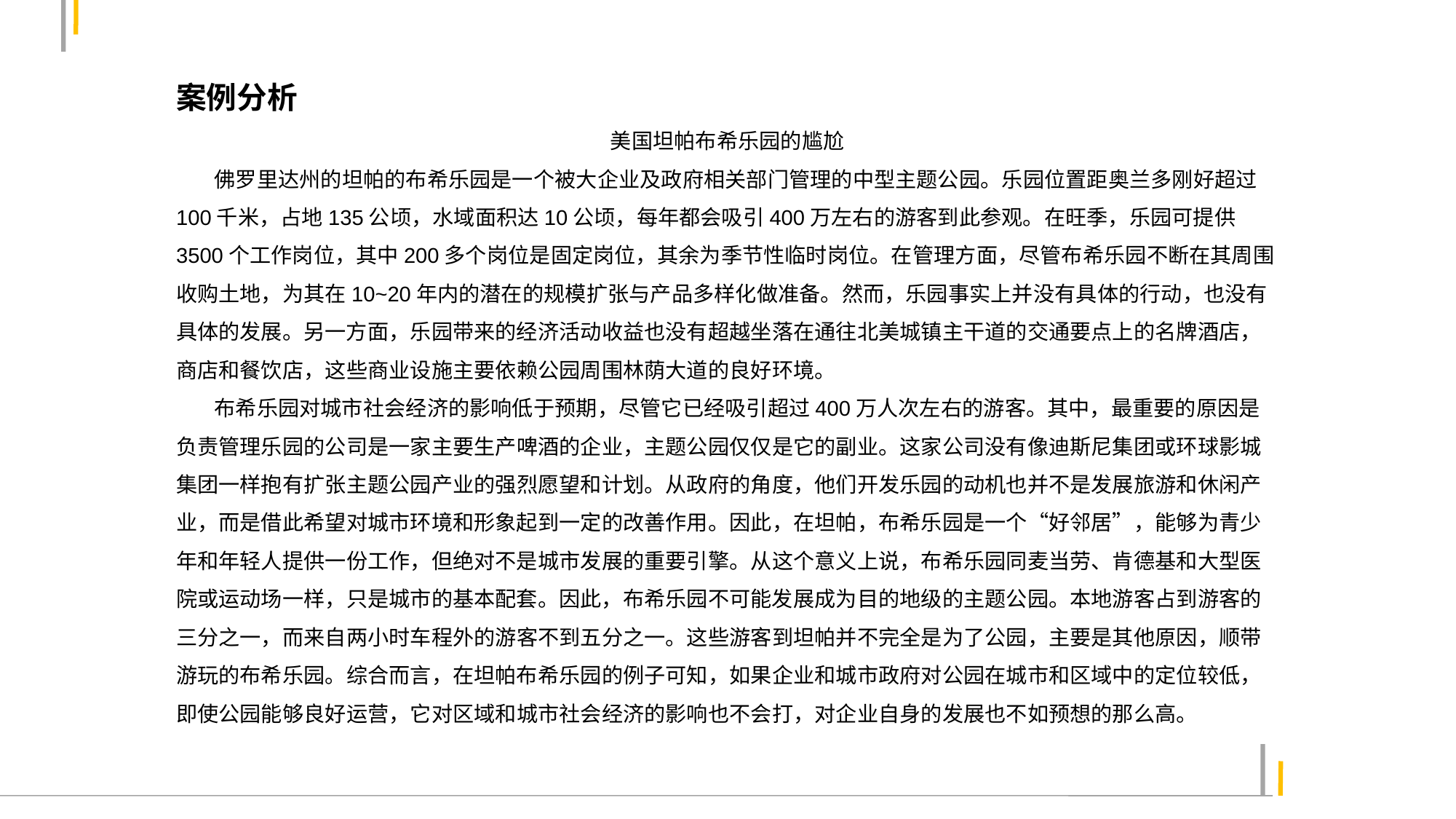

案例分析
美国坦帕布希乐园的尴尬
       佛罗里达州的坦帕的布希乐园是一个被大企业及政府相关部门管理的中型主题公园。乐园位置距奥兰多刚好超过100千米，占地135公顷，水域面积达10公顷，每年都会吸引400万左右的游客到此参观。在旺季，乐园可提供3500个工作岗位，其中200多个岗位是固定岗位，其余为季节性临时岗位。在管理方面，尽管布希乐园不断在其周围收购土地，为其在10~20年内的潜在的规模扩张与产品多样化做准备。然而，乐园事实上并没有具体的行动，也没有具体的发展。另一方面，乐园带来的经济活动收益也没有超越坐落在通往北美城镇主干道的交通要点上的名牌酒店，商店和餐饮店，这些商业设施主要依赖公园周围林荫大道的良好环境。
       布希乐园对城市社会经济的影响低于预期，尽管它已经吸引超过400万人次左右的游客。其中，最重要的原因是负责管理乐园的公司是一家主要生产啤酒的企业，主题公园仅仅是它的副业。这家公司没有像迪斯尼集团或环球影城集团一样抱有扩张主题公园产业的强烈愿望和计划。从政府的角度，他们开发乐园的动机也并不是发展旅游和休闲产业，而是借此希望对城市环境和形象起到一定的改善作用。因此，在坦帕，布希乐园是一个“好邻居”，能够为青少年和年轻人提供一份工作，但绝对不是城市发展的重要引擎。从这个意义上说，布希乐园同麦当劳、肯德基和大型医院或运动场一样，只是城市的基本配套。因此，布希乐园不可能发展成为目的地级的主题公园。本地游客占到游客的三分之一，而来自两小时车程外的游客不到五分之一。这些游客到坦帕并不完全是为了公园，主要是其他原因，顺带游玩的布希乐园。综合而言，在坦帕布希乐园的例子可知，如果企业和城市政府对公园在城市和区域中的定位较低，即使公园能够良好运营，它对区域和城市社会经济的影响也不会打，对企业自身的发展也不如预想的那么高。